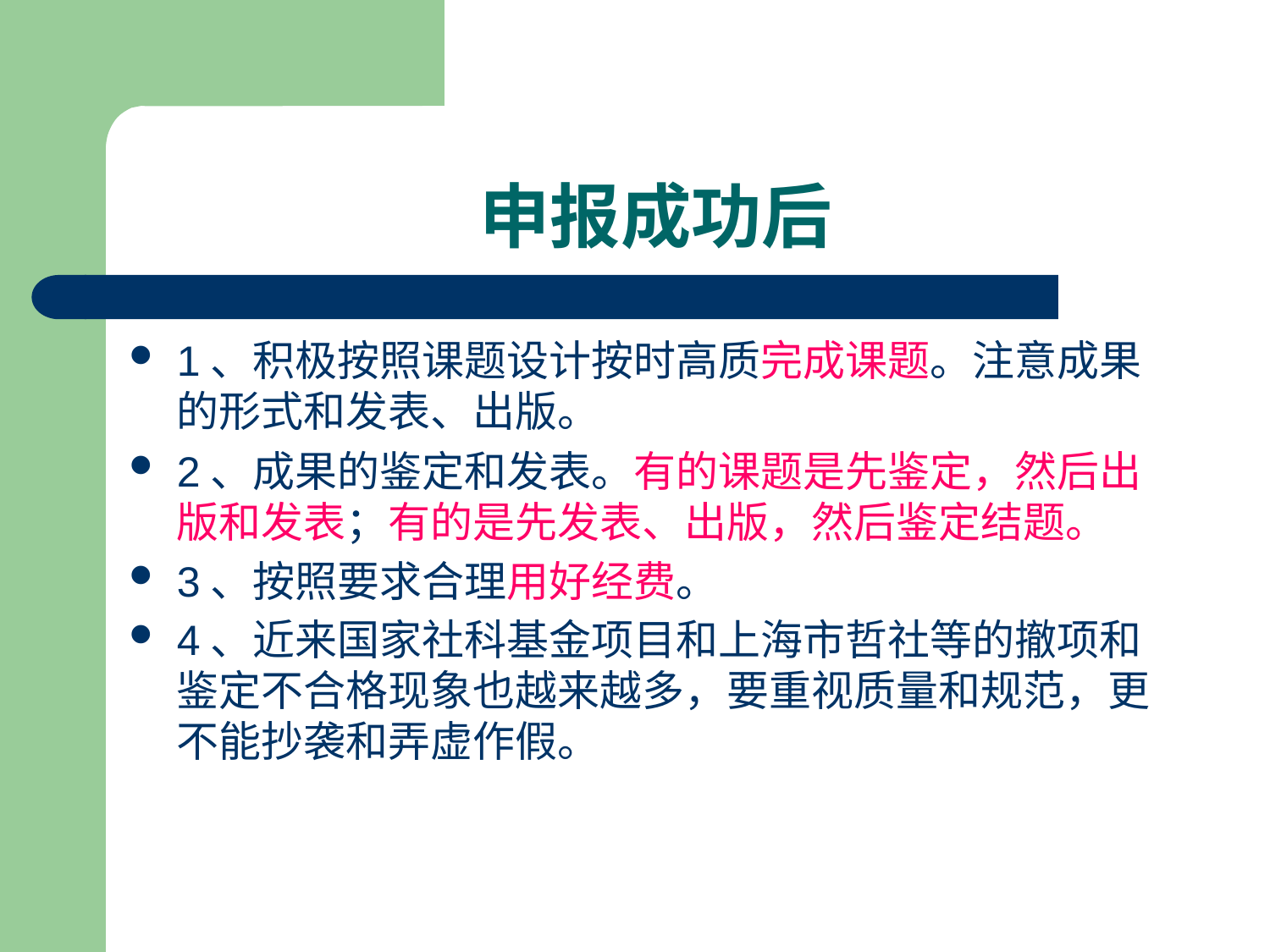

# 申报成功后
1、积极按照课题设计按时高质完成课题。注意成果的形式和发表、出版。
2、成果的鉴定和发表。有的课题是先鉴定，然后出版和发表；有的是先发表、出版，然后鉴定结题。
3、按照要求合理用好经费。
4、近来国家社科基金项目和上海市哲社等的撤项和鉴定不合格现象也越来越多，要重视质量和规范，更不能抄袭和弄虚作假。